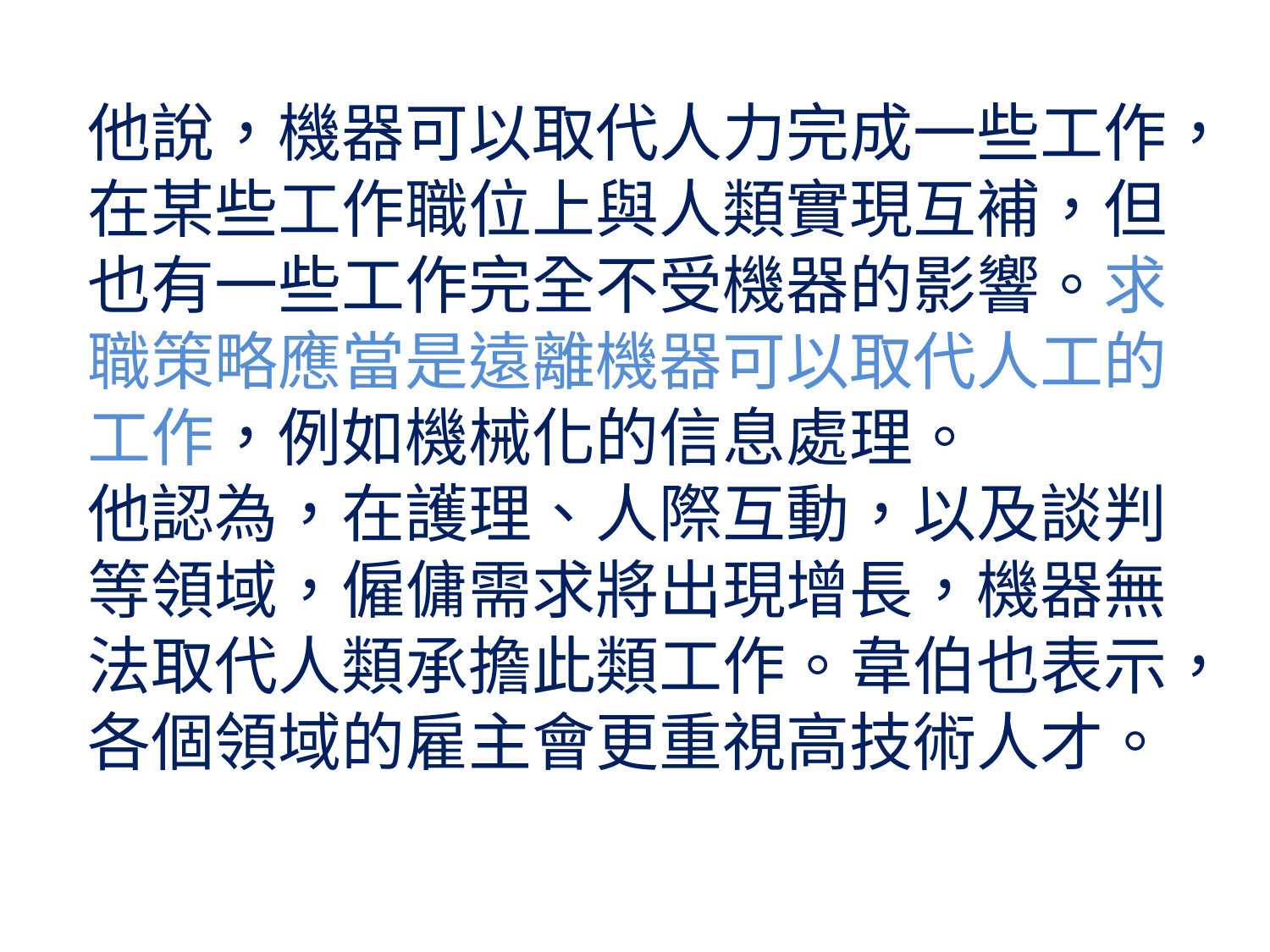

他說，機器可以取代人力完成一些工作，在某些工作職位上與人類實現互補，但也有一些工作完全不受機器的影響。求職策略應當是遠離機器可以取代人工的工作，例如機械化的信息處理。
他認為，在護理、人際互動，以及談判等領域，僱傭需求將出現增長，機器無法取代人類承擔此類工作。韋伯也表示，各個領域的雇主會更重視高技術人才。